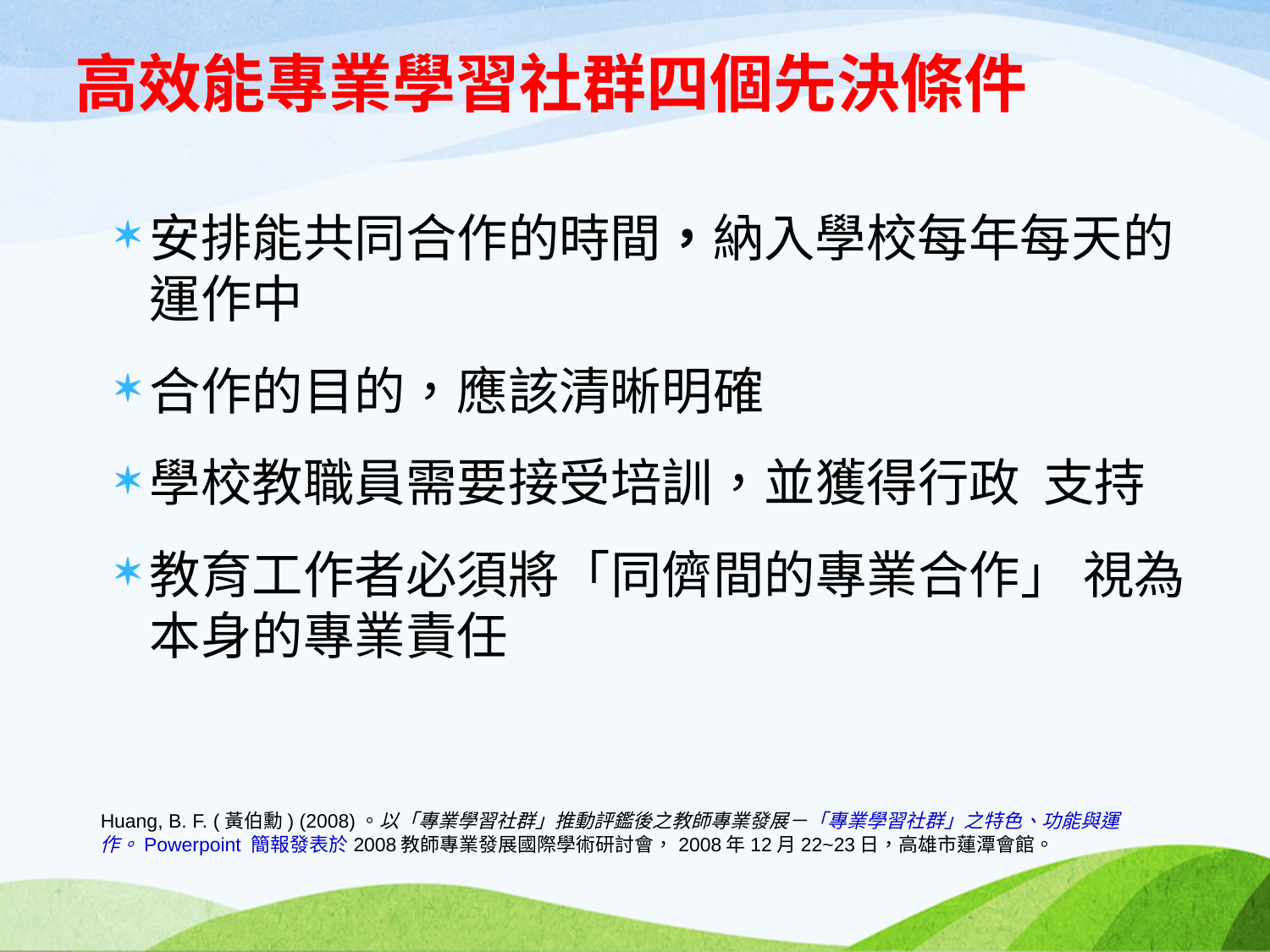

# 高效能專業學習社群四個先決條件
安排能共同合作的時間，納入學校每年每天的運作中
合作的目的，應該清晰明確
學校教職員需要接受培訓，並獲得行政  支持
教育工作者必須將「同儕間的專業合作」 視為本身的專業責任
Huang, B. F. (黃伯勳) (2008)。以「專業學習社群」推動評鑑後之教師專業發展－「專業學習社群」之特色、功能與運作。Powerpoint 簡報發表於2008教師專業發展國際學術研討會，2008年12月22~23日，高雄市蓮潭會館。